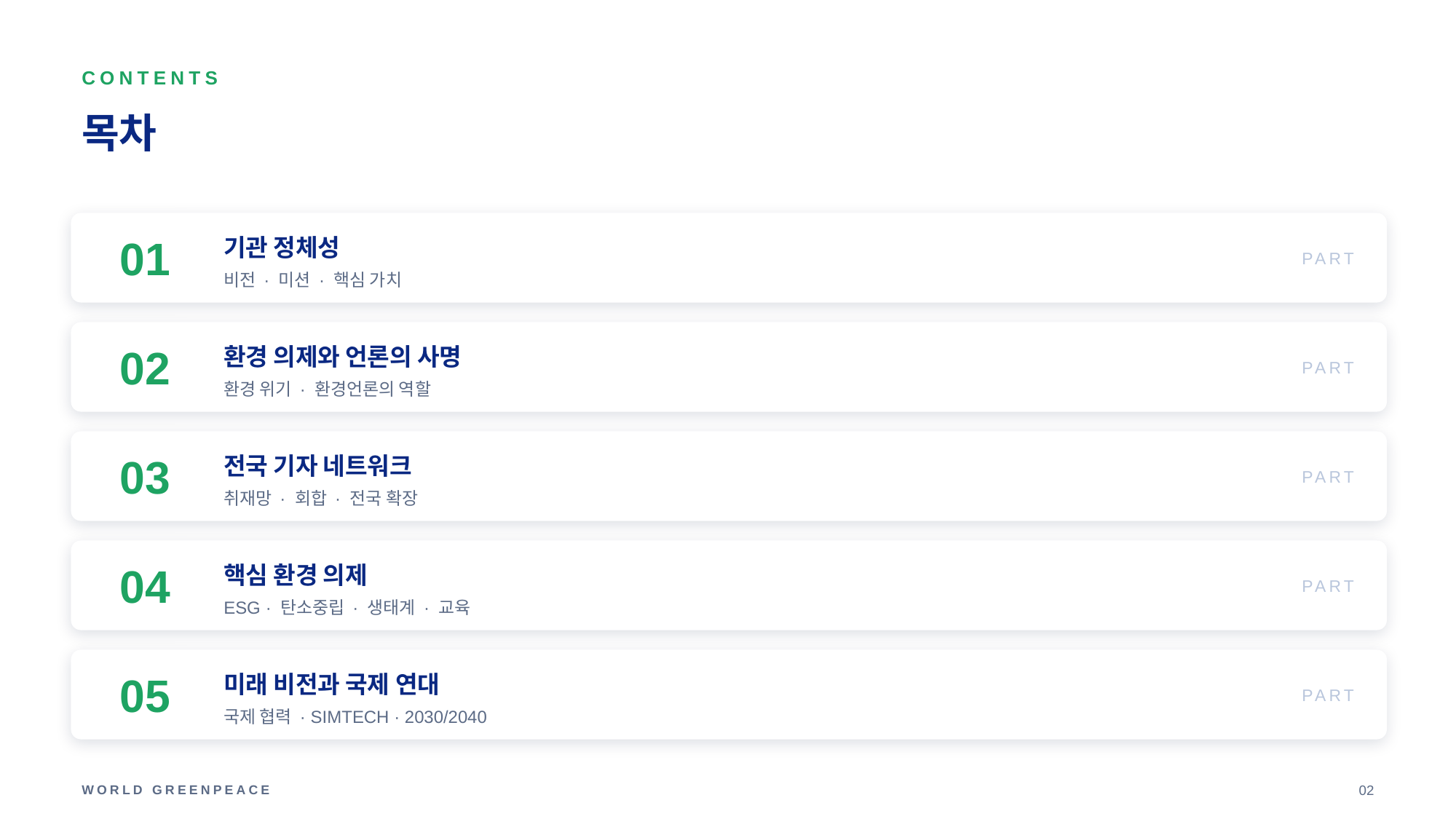

CONTENTS
목차

01
PART
기관 정체성
비전 · 미션 · 핵심 가치

02
PART
환경 의제와 언론의 사명
환경 위기 · 환경언론의 역할

03
PART
전국 기자 네트워크
취재망 · 회합 · 전국 확장

04
PART
핵심 환경 의제
ESG · 탄소중립 · 생태계 · 교육

05
PART
미래 비전과 국제 연대
국제 협력 · SIMTECH · 2030/2040
WORLD GREENPEACE
02